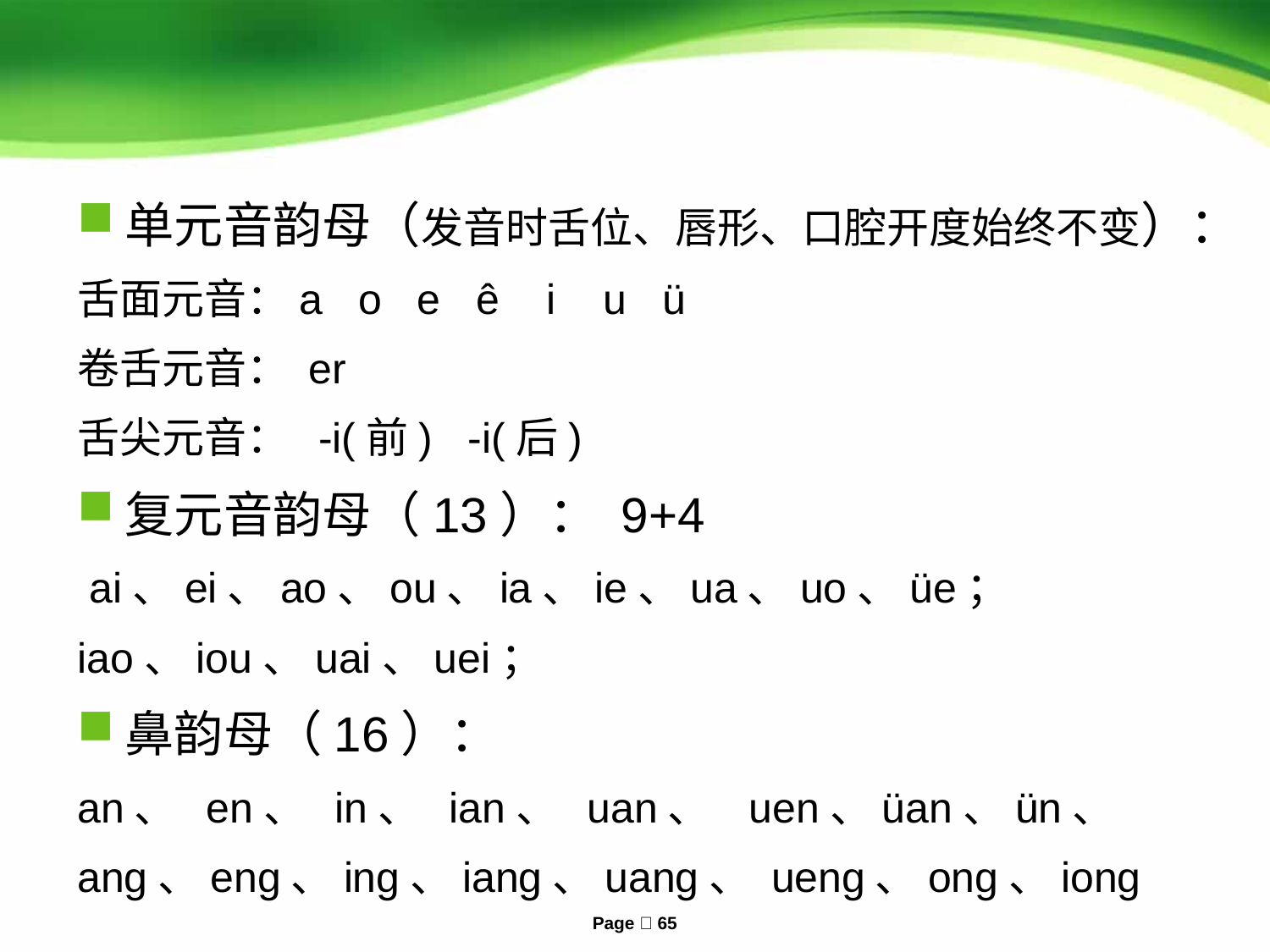

#
单元音韵母（发音时舌位、唇形、口腔开度始终不变）：
舌面元音：a   o   e   ê    i    u   ü
卷舌元音： er
舌尖元音：  -i(前)   -i(后)
复元音韵母（13）： 9+4
 ai、ei、ao、ou、ia、ie、ua、uo、üe；
iao、iou、uai、uei；
鼻韵母（16）：
an、  en、  in、  ian、  uan、   uen、üan、ün、
ang、eng、ing、iang、uang、 ueng、ong、iong